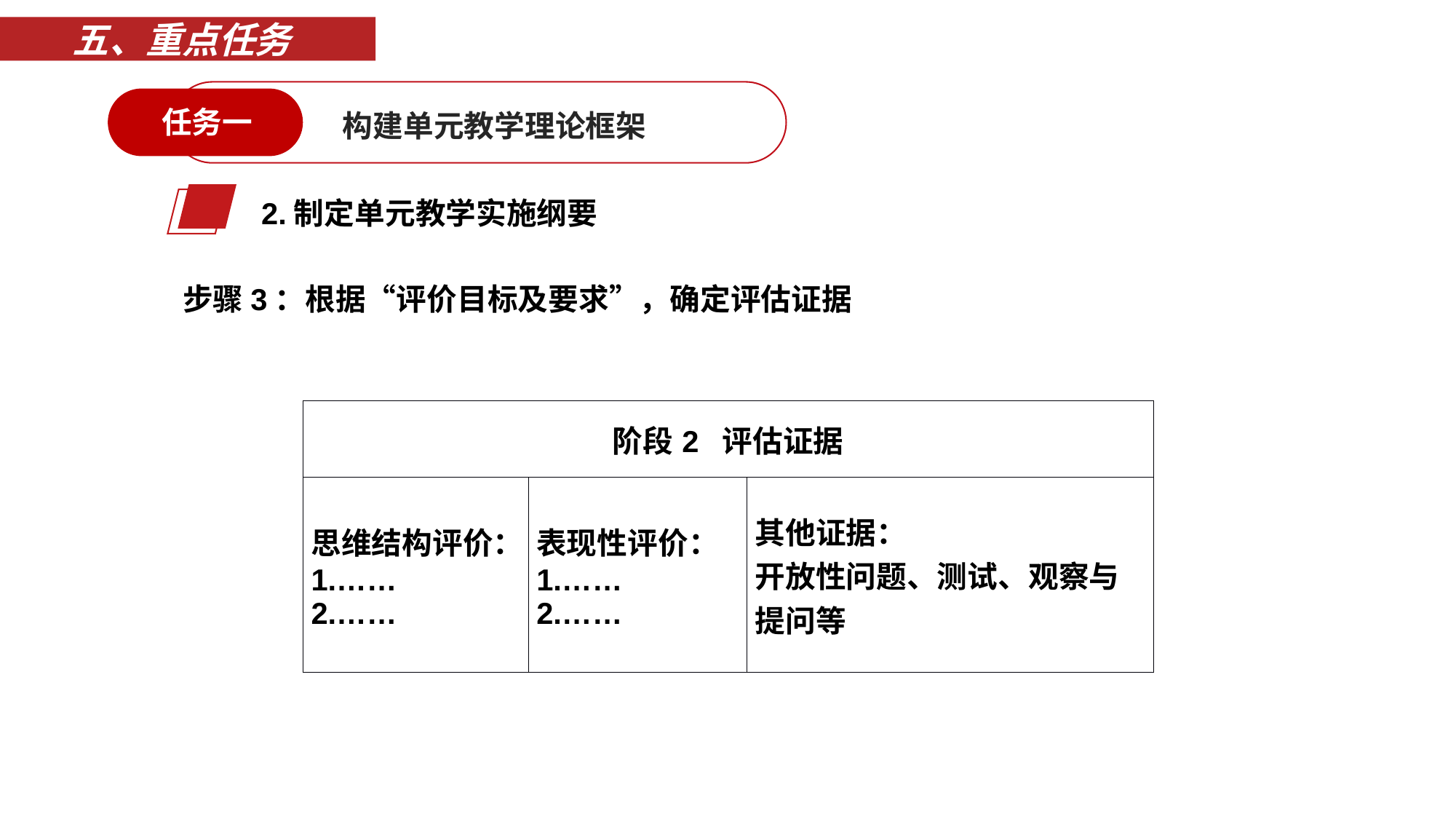

五、重点任务

任务一
构建单元教学理论框架

2.制定单元教学实施纲要
步骤3：根据“评价目标及要求”，确定评估证据
| 阶段2 评估证据 |  |  |
| --- | --- | --- |
| 思维结构评价： 1.…… 2.…… | 表现性评价： 1.…… 2.…… | 其他证据： 开放性问题、测试、观察与提问等 |